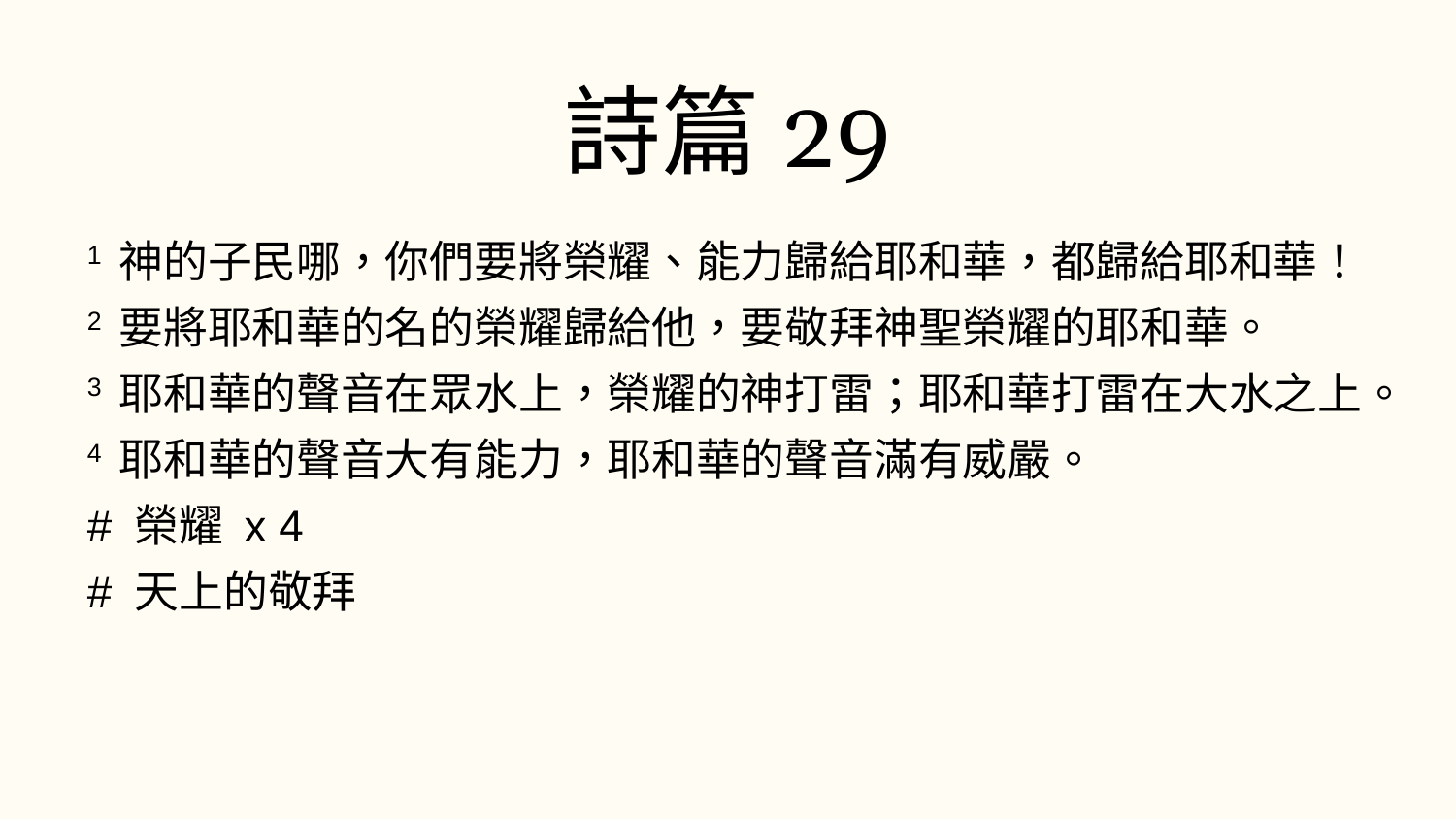

詩篇29
1 神的子民哪，你們要將榮耀、能力歸給耶和華，都歸給耶和華！
2 要將耶和華的名的榮耀歸給他，要敬拜神聖榮耀的耶和華。
3 耶和華的聲音在眾水上，榮耀的神打雷；耶和華打雷在大水之上。
4 耶和華的聲音大有能力，耶和華的聲音滿有威嚴。
# 榮耀 x 4
# 天上的敬拜